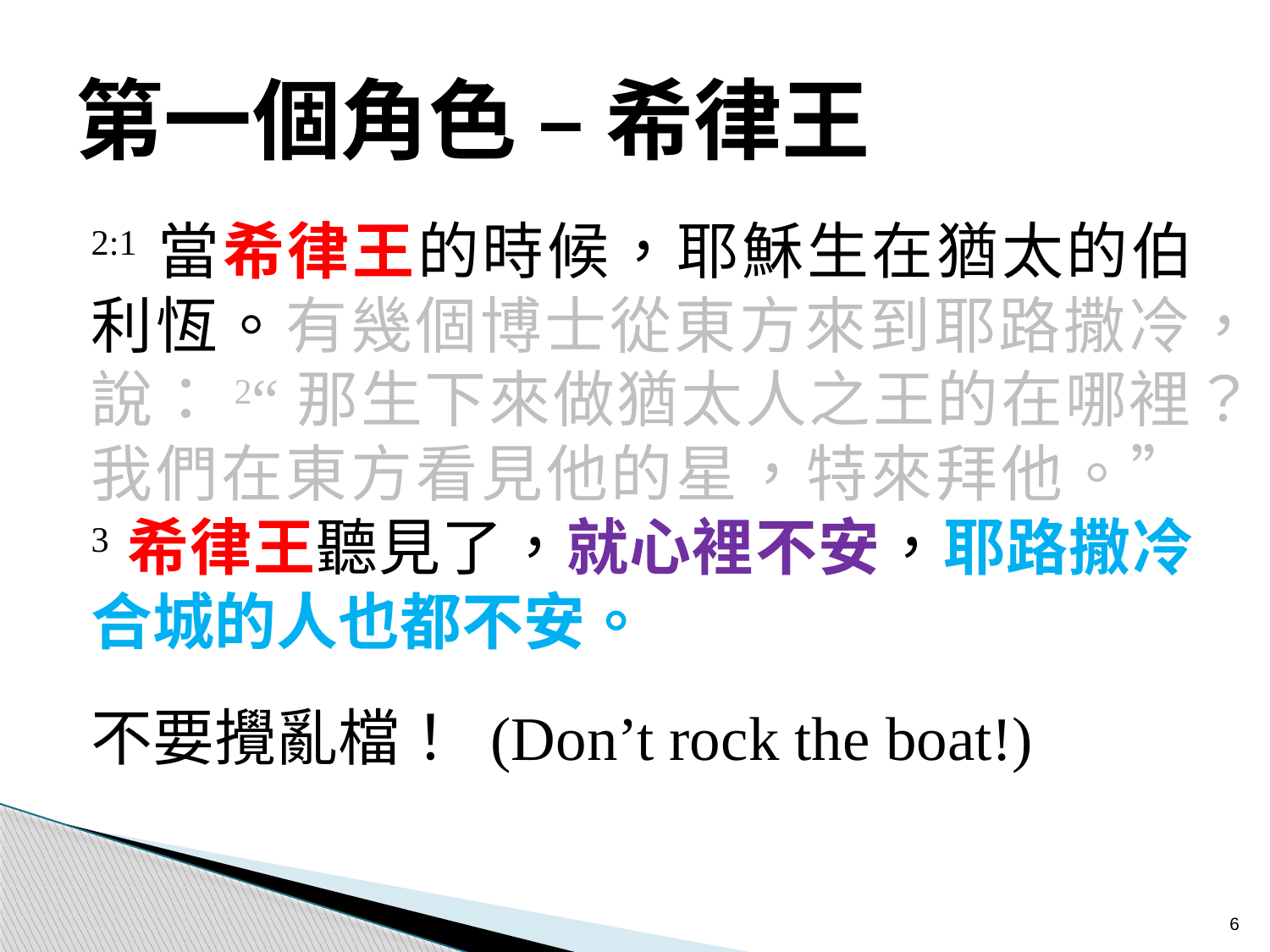

# 第一個角色 – 希律王
2:1 當希律王的時候，耶穌生在猶太的伯利恆。有幾個博士從東方來到耶路撒冷，說：2“那生下來做猶太人之王的在哪裡？我們在東方看見他的星，特來拜他。” 3 希律王聽見了，就心裡不安，耶路撒冷合城的人也都不安。
不要攪亂檔！ (Don’t rock the boat!)
6